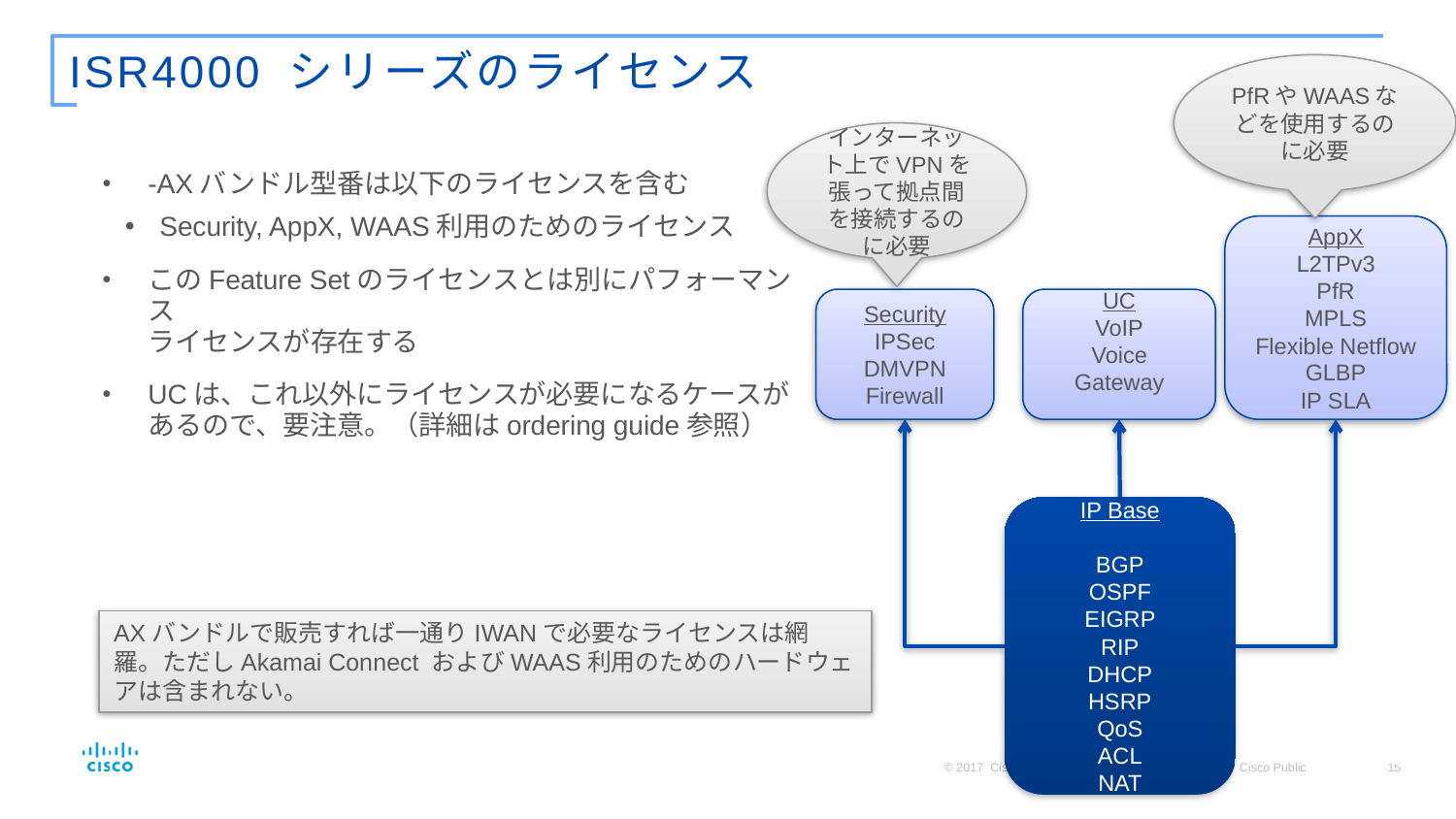

# ISR4000 シリーズのライセンス
PfRやWAASなどを使用するのに必要
インターネット上でVPNを張って拠点間を接続するのに必要
-AXバンドル型番は以下のライセンスを含む
Security, AppX, WAAS利用のためのライセンス
このFeature Setのライセンスとは別にパフォーマンス
ライセンスが存在する
UCは、これ以外にライセンスが必要になるケースが
あるので、要注意。（詳細はordering guide参照）

AppX
L2TPv3
PfR
MPLS
Flexible Netflow
GLBP
IP SLA
Security
IPSec
DMVPN
Firewall
UC
VoIP
Voice Gateway

IP Base

BGP
OSPF
EIGRP
RIP
DHCP
HSRP
QoS
ACL
NAT
AXバンドルで販売すれば一通りIWANで必要なライセンスは網羅。ただしAkamai Connect およびWAAS利用のためのハードウェアは含まれない。